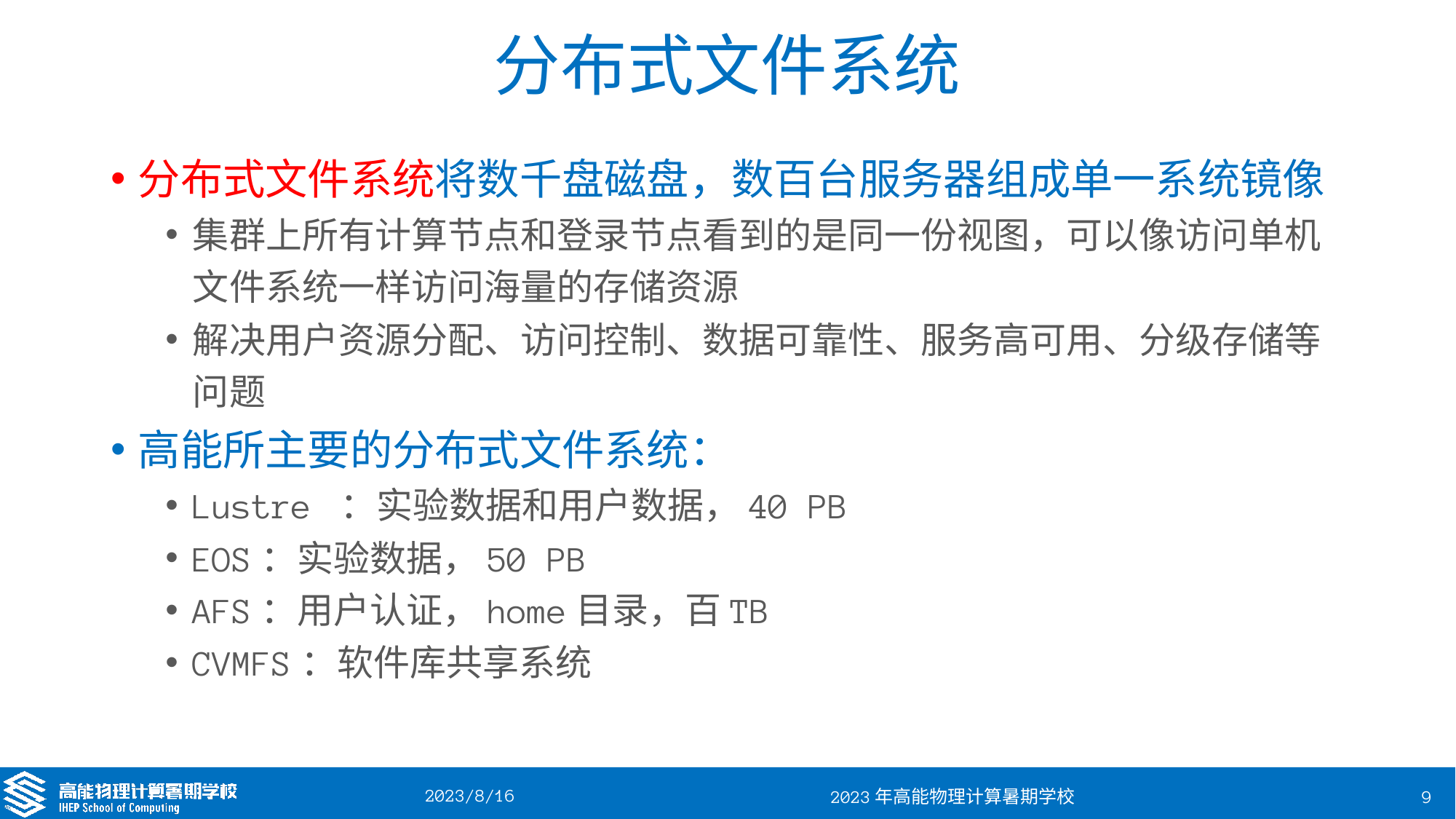

# 分布式文件系统
分布式文件系统将数千盘磁盘，数百台服务器组成单一系统镜像
集群上所有计算节点和登录节点看到的是同一份视图，可以像访问单机文件系统一样访问海量的存储资源
解决用户资源分配、访问控制、数据可靠性、服务高可用、分级存储等问题
高能所主要的分布式文件系统：
Lustre ：实验数据和用户数据，40 PB
EOS：实验数据，50 PB
AFS：用户认证，home目录，百TB
CVMFS：软件库共享系统

2023/8/16
2023年高能物理计算暑期学校
9